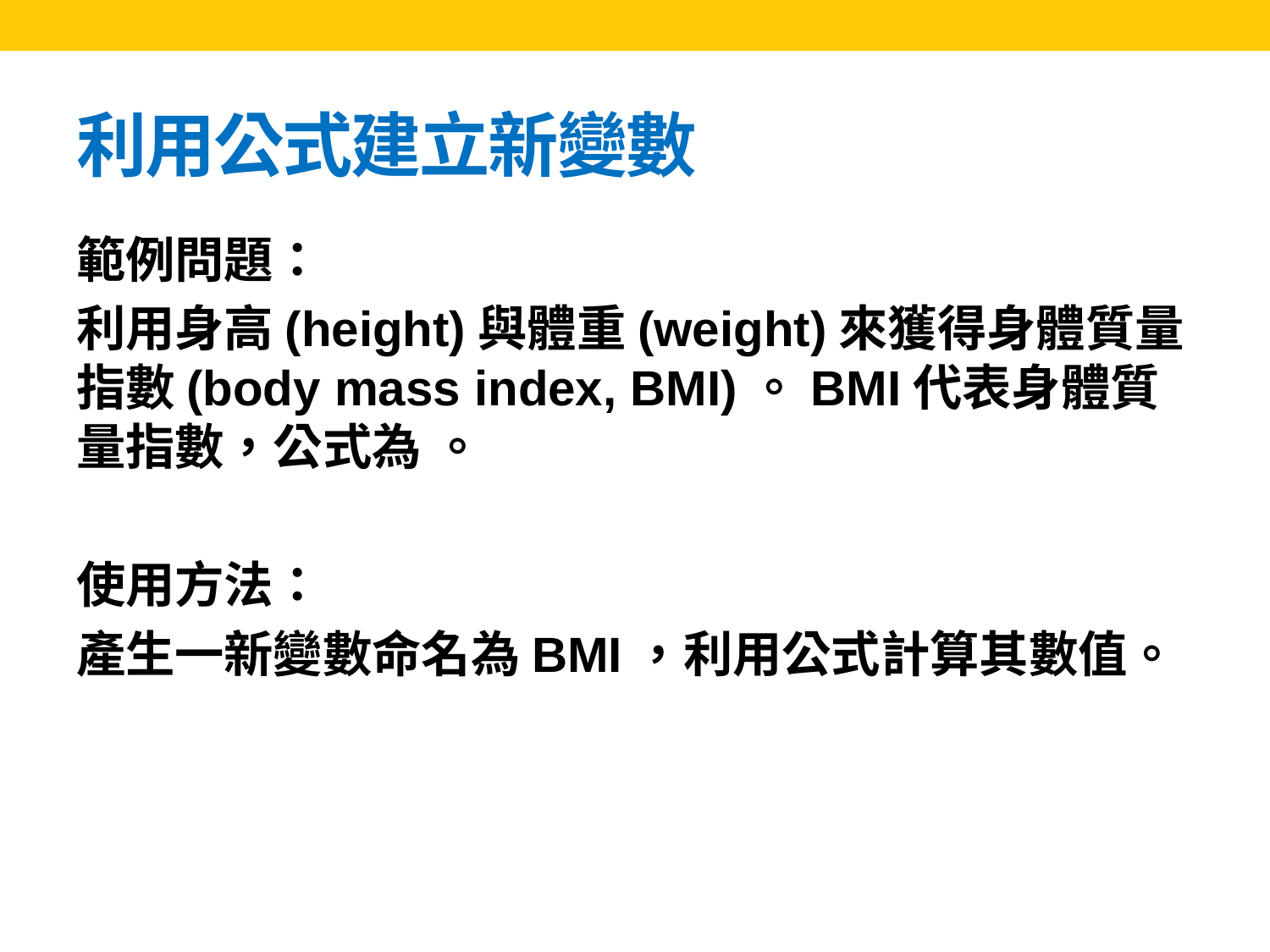

# 利用公式建立新變數
範例問題：
利用身高(height)與體重(weight)來獲得身體質量指數(body mass index, BMI)。BMI代表身體質量指數，公式為 。

使用方法：
產生一新變數命名為BMI，利用公式計算其數值。